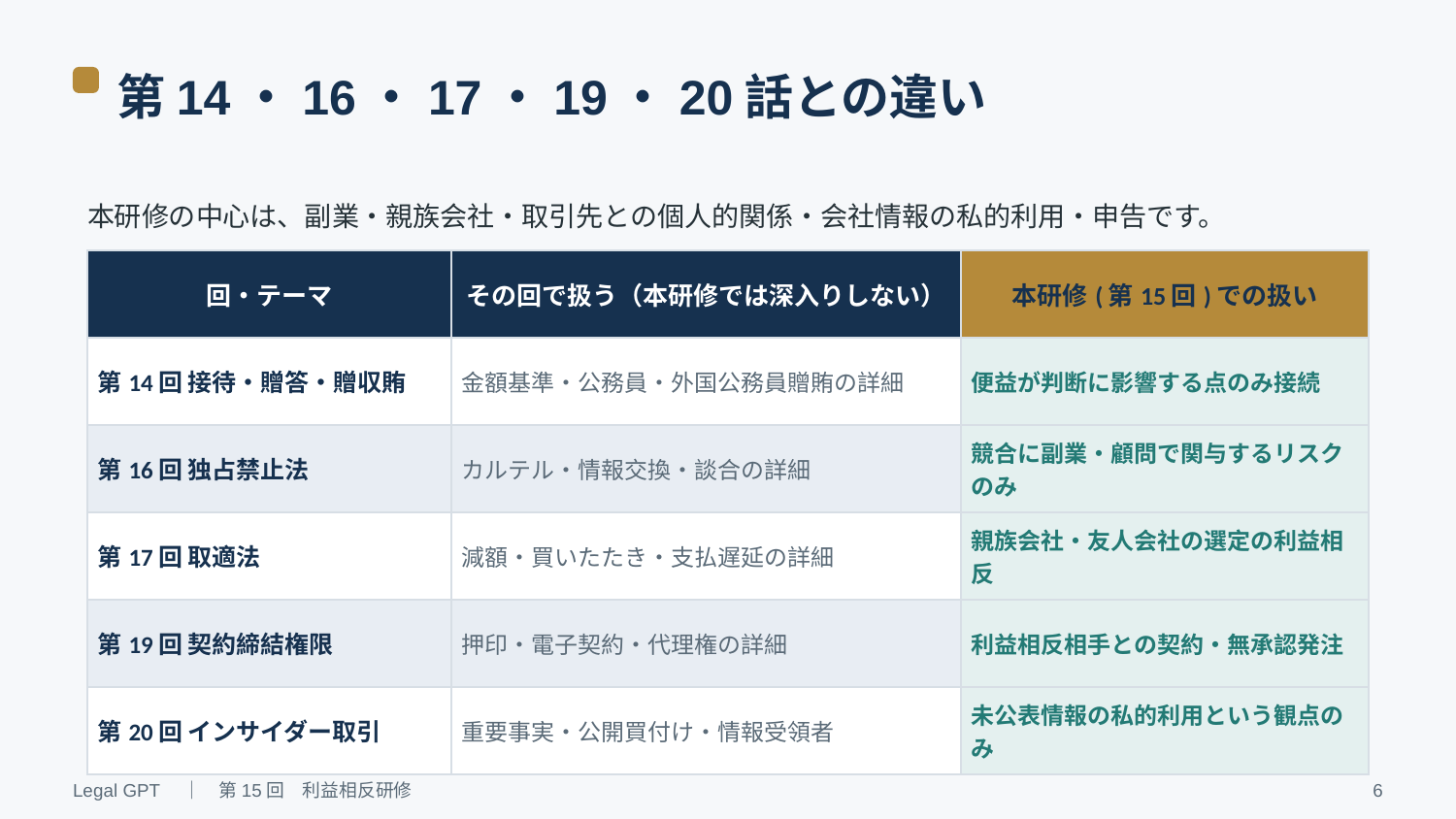

第14・16・17・19・20話との違い

本研修の中心は、副業・親族会社・取引先との個人的関係・会社情報の私的利用・申告です。
| 回・テーマ | その回で扱う（本研修では深入りしない） | 本研修(第15回)での扱い |
| --- | --- | --- |
| 第14回 接待・贈答・贈収賄 | 金額基準・公務員・外国公務員贈賄の詳細 | 便益が判断に影響する点のみ接続 |
| 第16回 独占禁止法 | カルテル・情報交換・談合の詳細 | 競合に副業・顧問で関与するリスクのみ |
| 第17回 取適法 | 減額・買いたたき・支払遅延の詳細 | 親族会社・友人会社の選定の利益相反 |
| 第19回 契約締結権限 | 押印・電子契約・代理権の詳細 | 利益相反相手との契約・無承認発注 |
| 第20回 インサイダー取引 | 重要事実・公開買付け・情報受領者 | 未公表情報の私的利用という観点のみ |
Legal GPT　｜　第15回　利益相反研修
6